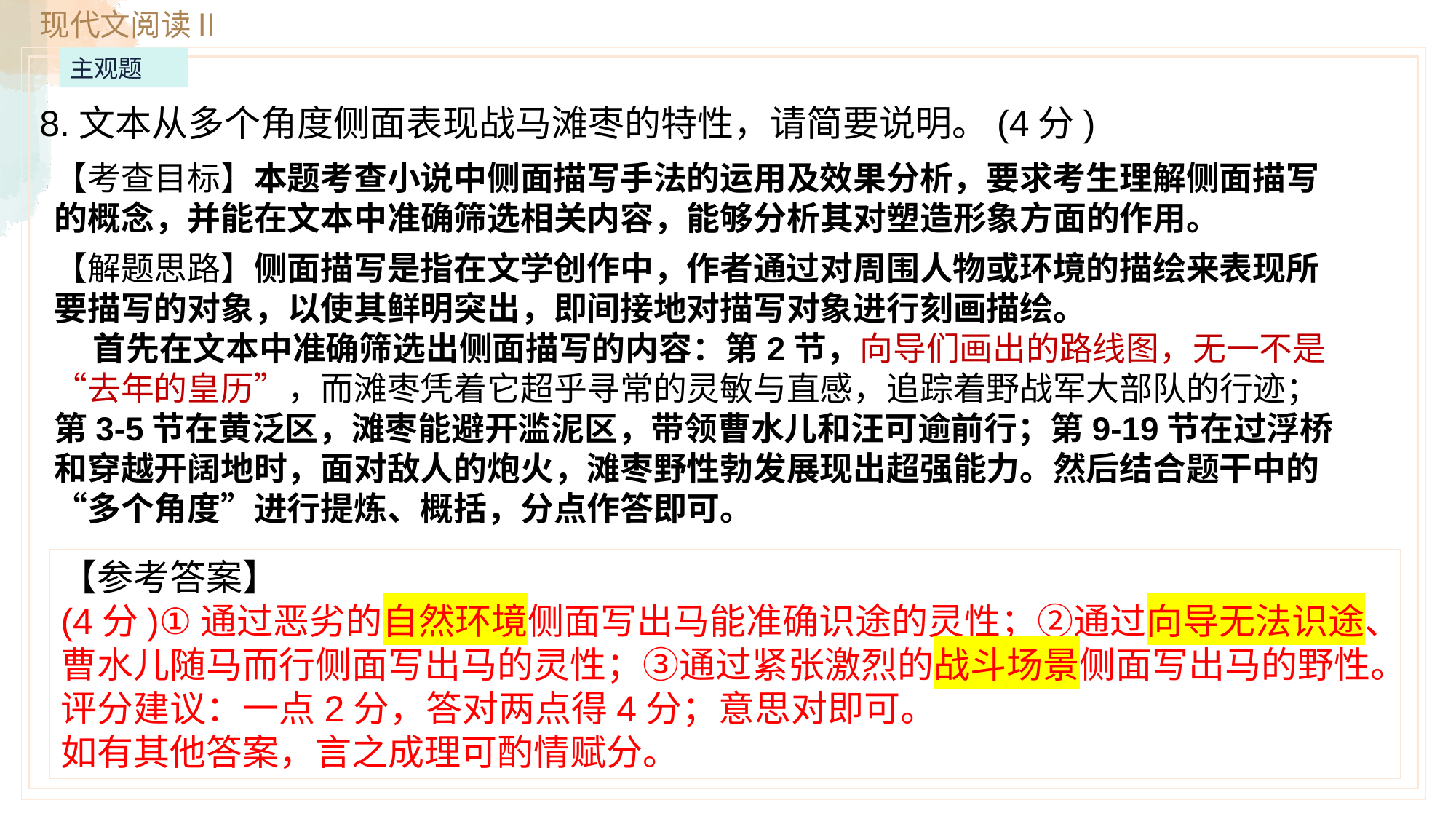

现代文阅读Ⅱ

主观题

8.文本从多个角度侧面表现战马滩枣的特性，请简要说明。(4分)

【考查目标】本题考查小说中侧面描写手法的运用及效果分析，要求考生理解侧面描写的概念，并能在文本中准确筛选相关内容，能够分析其对塑造形象方面的作用。
【解题思路】侧面描写是指在文学创作中，作者通过对周围人物或环境的描绘来表现所要描写的对象，以使其鲜明突出，即间接地对描写对象进行刻画描绘。
    首先在文本中准确筛选出侧面描写的内容：第2节，向导们画出的路线图，无一不是“去年的皇历”，而滩枣凭着它超乎寻常的灵敏与直感，追踪着野战军大部队的行迹；第3-5节在黄泛区，滩枣能避开滥泥区，带领曹水儿和汪可逾前行；第9-19节在过浮桥和穿越开阔地时，面对敌人的炮火，滩枣野性勃发展现出超强能力。然后结合题干中的“多个角度”进行提炼、概括，分点作答即可。
年度工作概述
您的内容打在这里，或者通过复制您的文本后，在此框中选择粘贴，并选择只保留文字，建议使用微软雅黑字体。您的内容打在这里，或者通过复制您的文本后，在此框中选择粘贴，并选择只保留文字，建议使用微软雅黑字体。
【参考答案】
(4分)①通过恶劣的自然环境侧面写出马能准确识途的灵性；②通过向导无法识途、曹水儿随马而行侧面写出马的灵性；③通过紧张激烈的战斗场景侧面写出马的野性。
评分建议：一点2分，答对两点得4分；意思对即可。
如有其他答案，言之成理可酌情赋分。